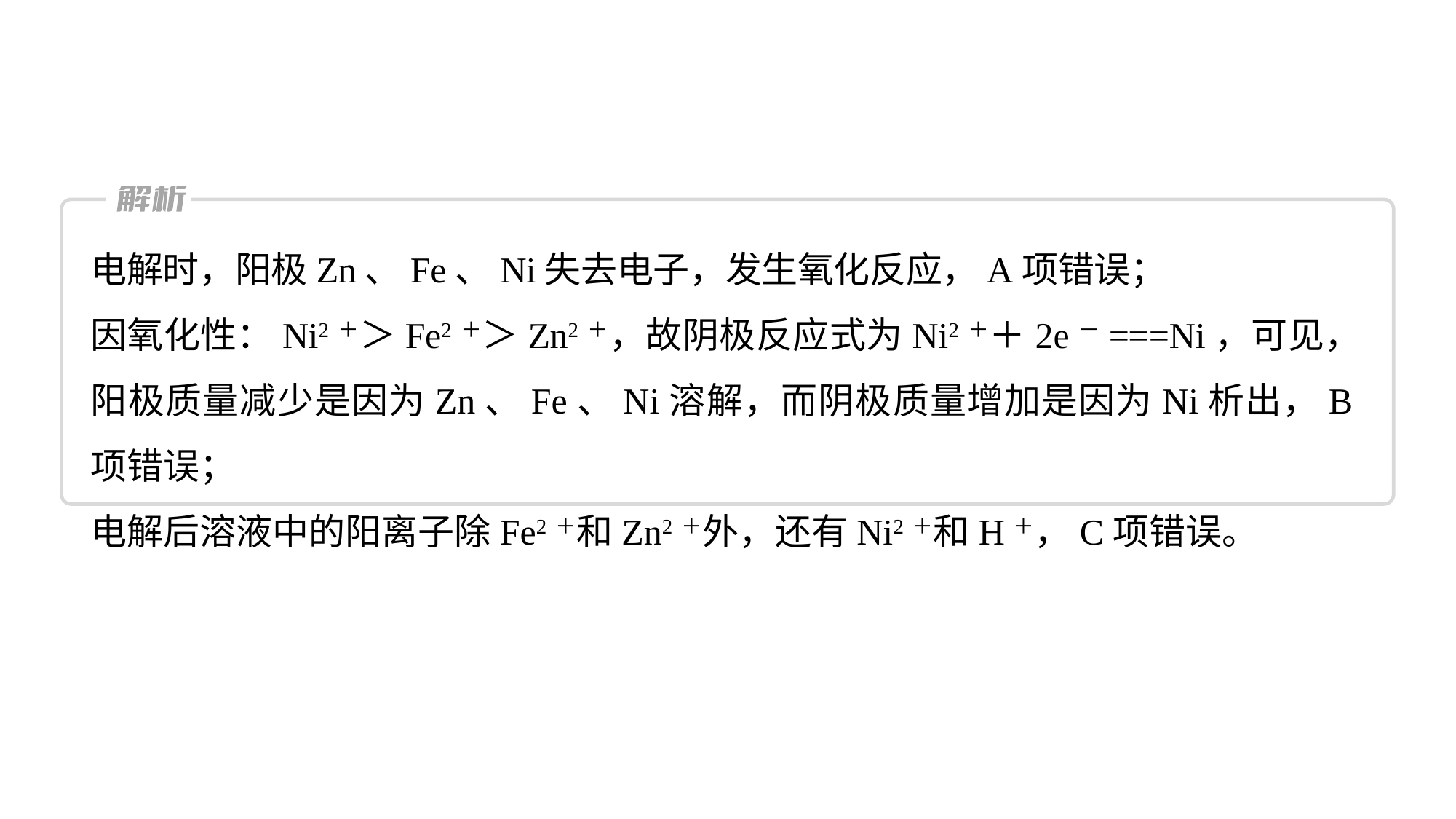

电解时，阳极Zn、Fe、Ni失去电子，发生氧化反应，A项错误；
因氧化性：Ni2＋＞Fe2＋＞Zn2＋，故阴极反应式为Ni2＋＋2e－===Ni，可见，阳极质量减少是因为Zn、Fe、Ni溶解，而阴极质量增加是因为Ni析出，B项错误；
电解后溶液中的阳离子除Fe2＋和Zn2＋外，还有Ni2＋和H＋，C项错误。